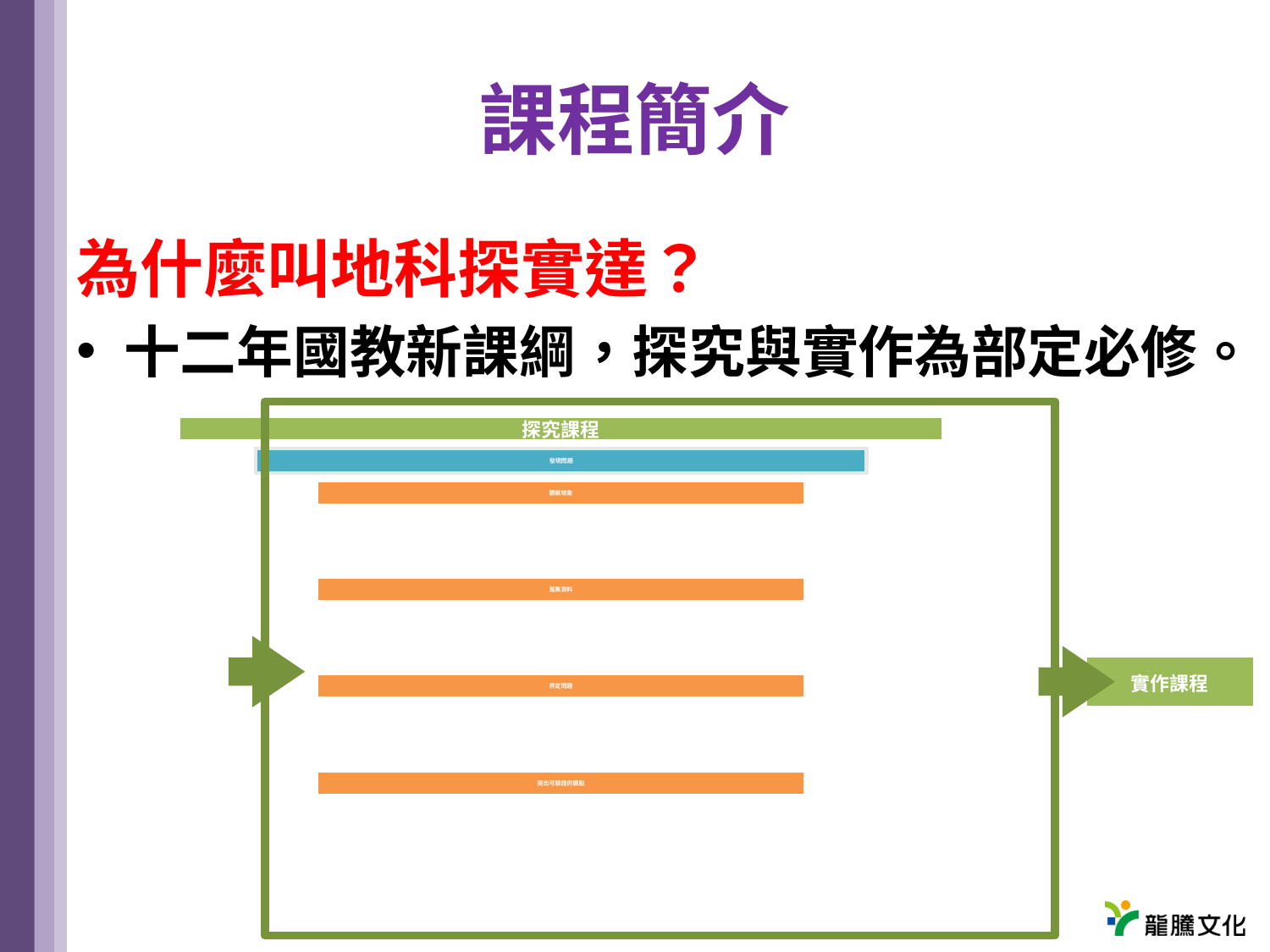

# 課程簡介
為什麼叫地科探實達？
十二年國教新課綱，探究與實作為部定必修。

探究課程
發現問題
蒐集資料
界定問題
提出可驗證的觀點
觀察現象

實作課程